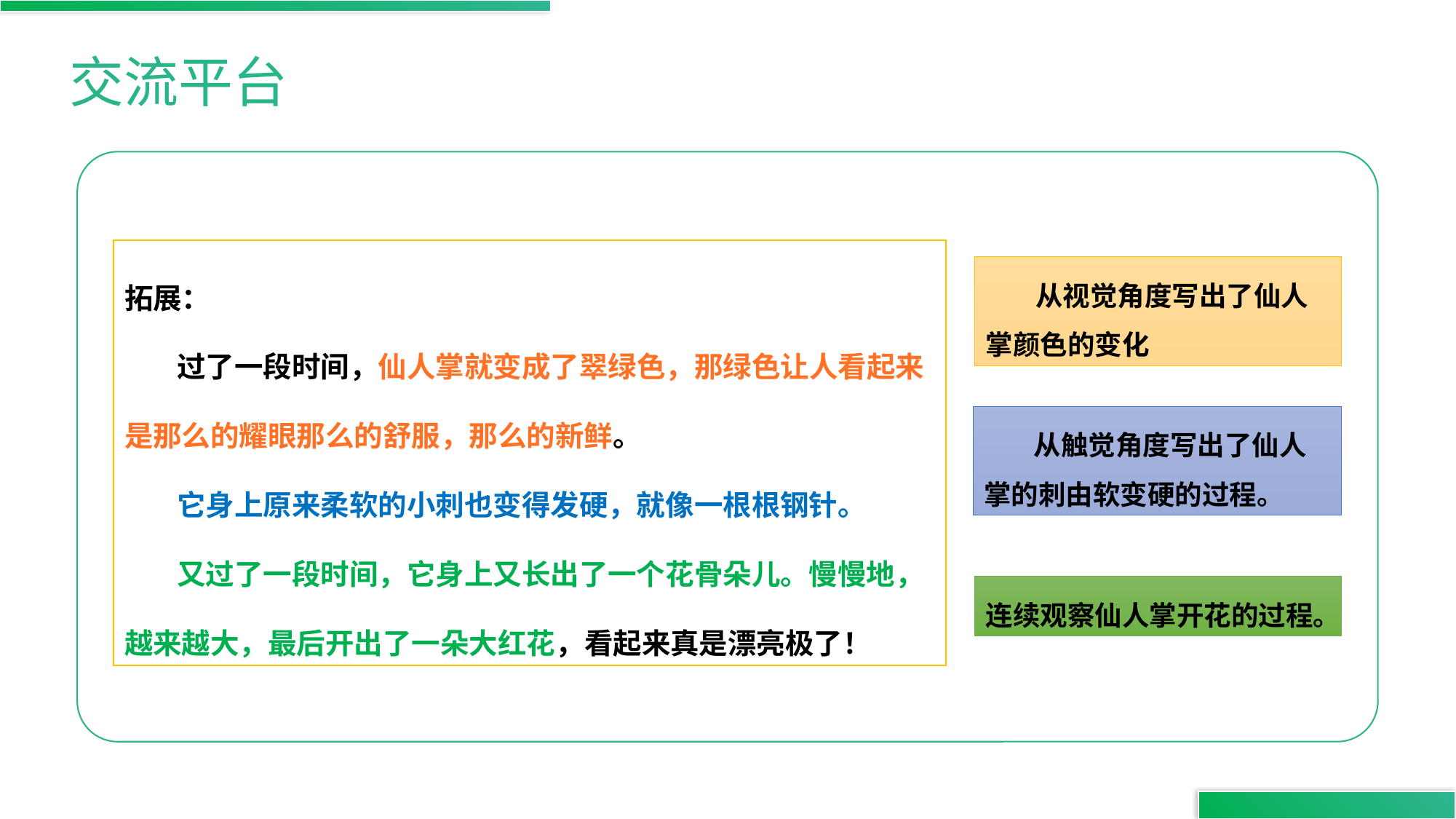

交流平台
拓展：
       过了一段时间，仙人掌就变成了翠绿色，那绿色让人看起来是那么的耀眼那么的舒服，那么的新鲜。
       它身上原来柔软的小刺也变得发硬，就像一根根钢针。
       又过了一段时间，它身上又长出了一个花骨朵儿。慢慢地，越来越大，最后开出了一朵大红花，看起来真是漂亮极了！
       从视觉角度写出了仙人掌颜色的变化
       从触觉角度写出了仙人掌的刺由软变硬的过程。
连续观察仙人掌开花的过程。